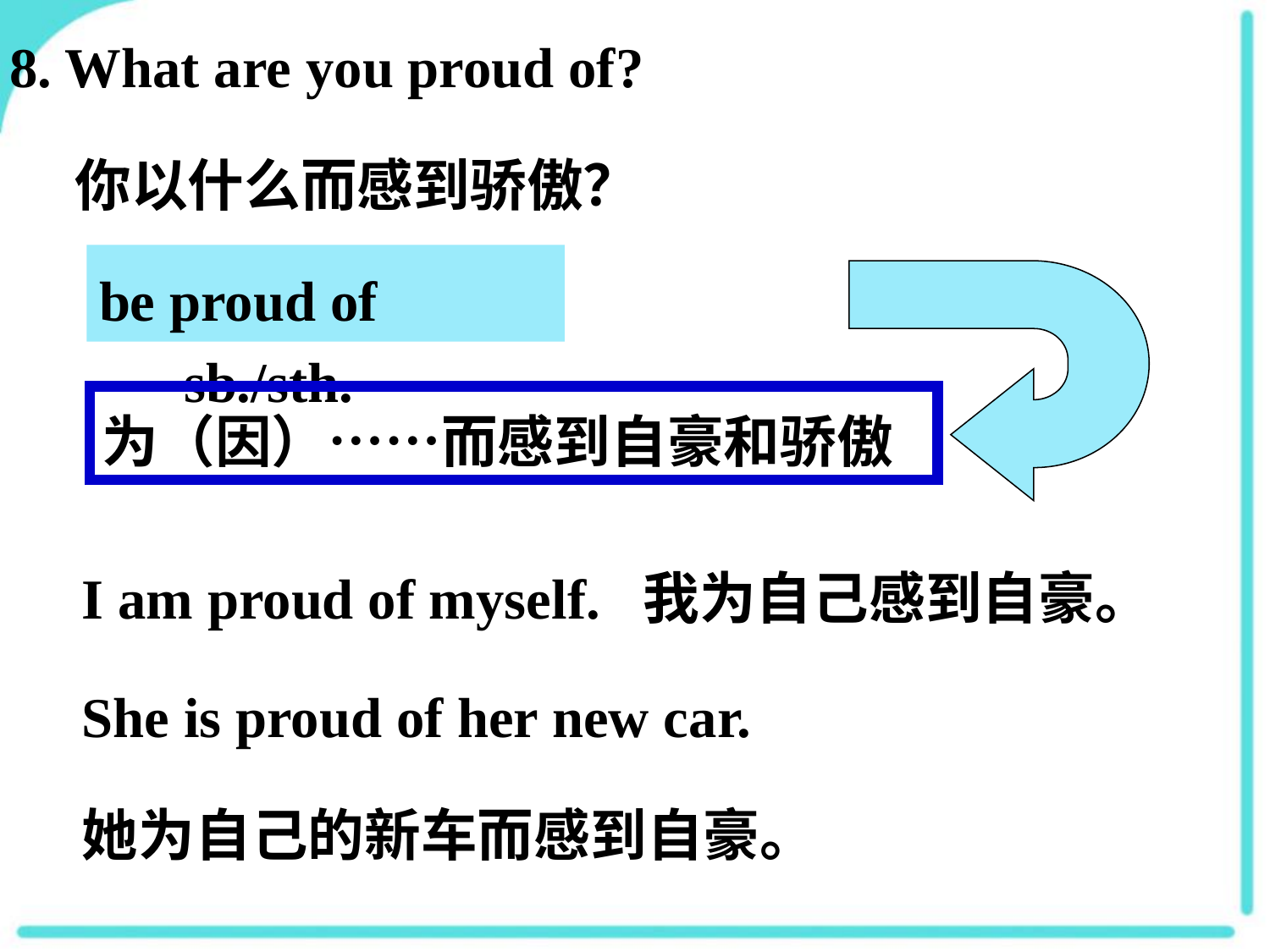

8. What are you proud of?
    你以什么而感到骄傲？

be proud of sb./sth.
为（因）……而感到自豪和骄傲
I am proud of myself.  我为自己感到自豪。
She is proud of her new car.
她为自己的新车而感到自豪。